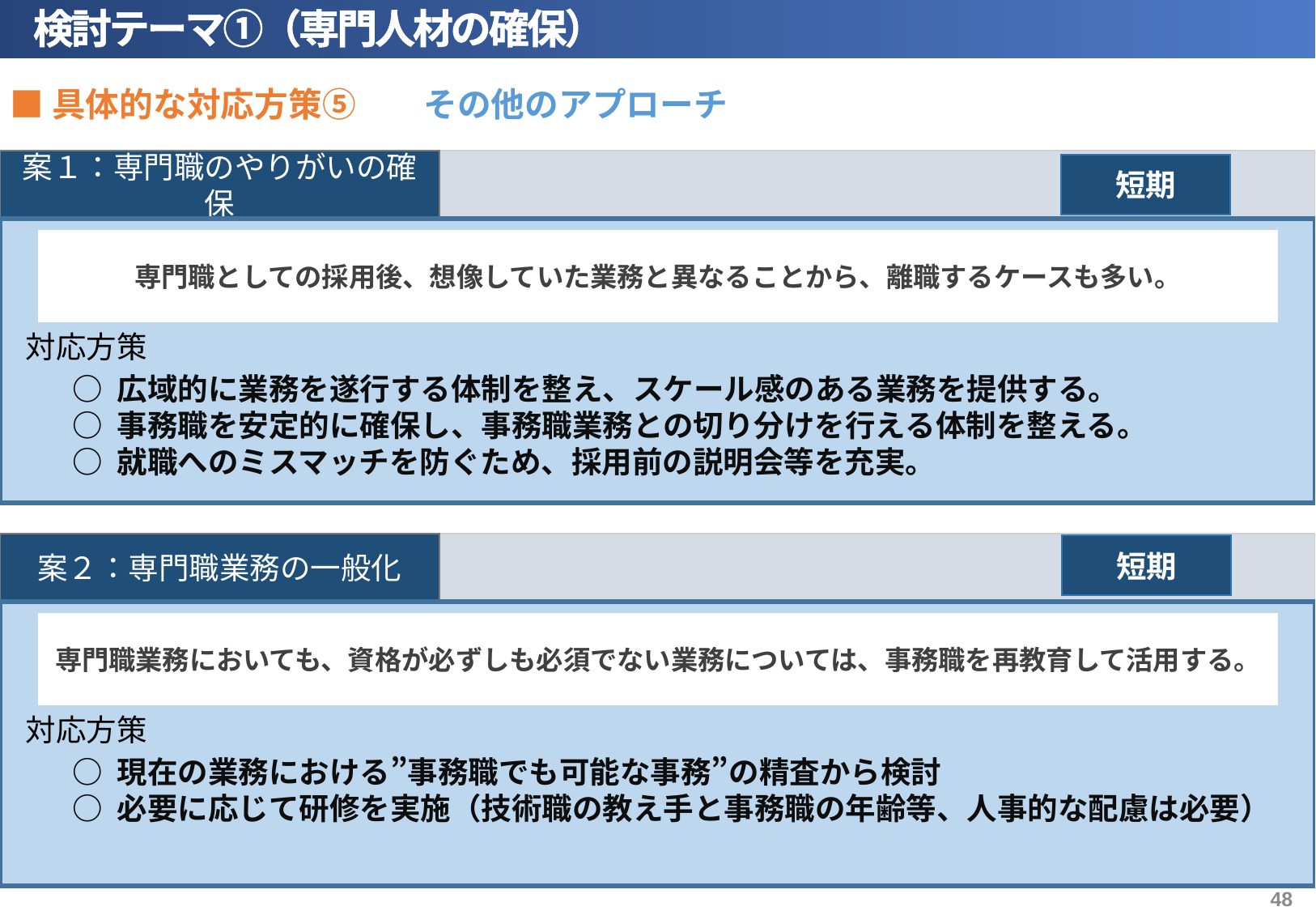

検討テーマ①（専門人材の確保）

■具体的な対応方策⑤　　その他のアプローチ

案１：専門職のやりがいの確保

○ 広域的に業務を遂行する体制を整え、スケール感のある業務を提供する。
○ 事務職を安定的に確保し、事務職業務との切り分けを行える体制を整える。
○ 就職へのミスマッチを防ぐため、採用前の説明会等を充実。
専門職としての採用後、想像していた業務と異なることから、離職するケースも多い。
対応方策
短期

案２：専門職業務の一般化

○ 現在の業務における”事務職でも可能な事務”の精査から検討
○ 必要に応じて研修を実施（技術職の教え手と事務職の年齢等、人事的な配慮は必要）
専門職業務においても、資格が必ずしも必須でない業務については、事務職を再教育して活用する。
対応方策
短期
48